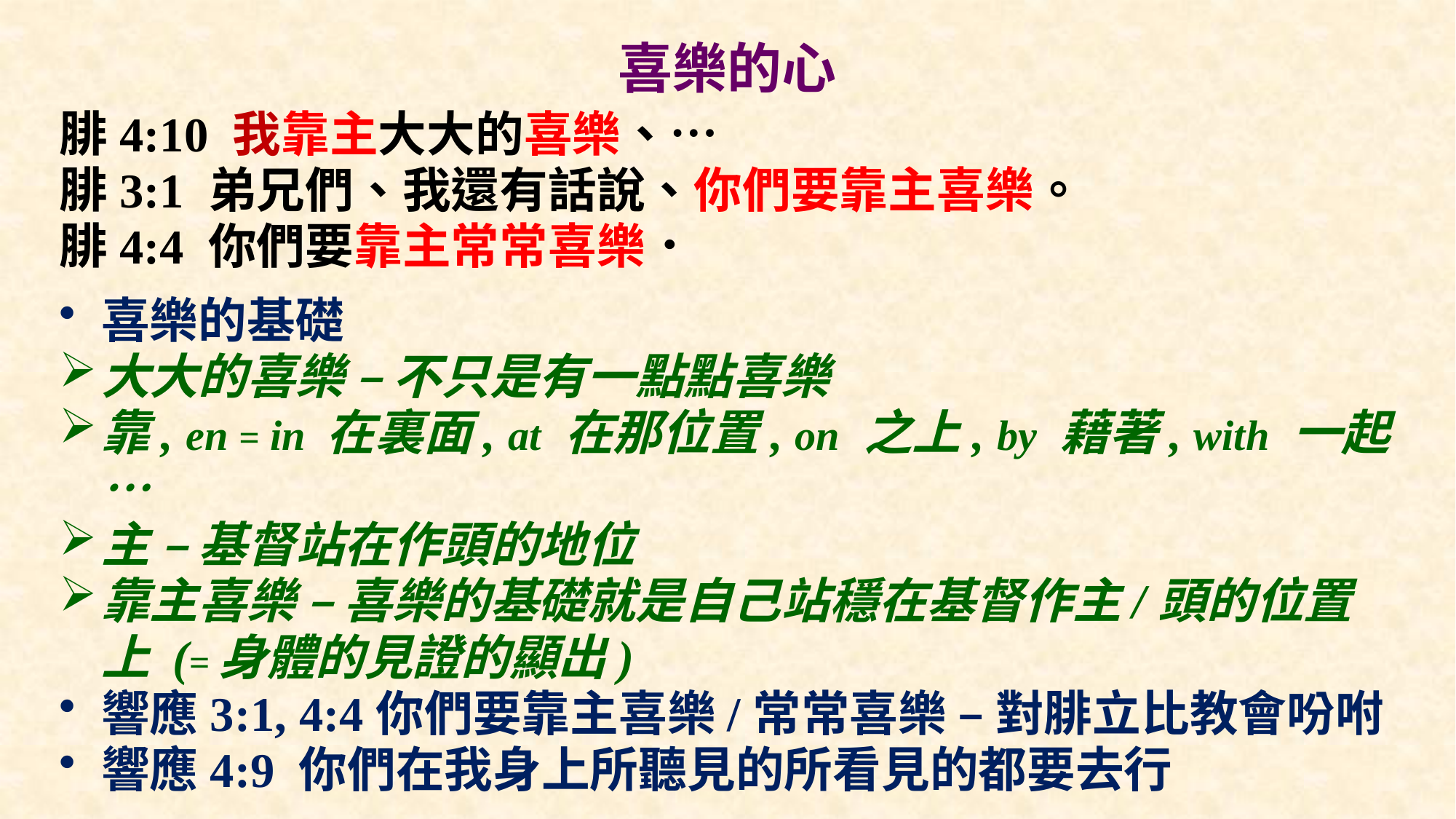

# 喜樂的心
腓4:10 我靠主大大的喜樂、…
腓3:1 弟兄們、我還有話說、你們要靠主喜樂。
腓4:4 你們要靠主常常喜樂．
喜樂的基礎
大大的喜樂 – 不只是有一點點喜樂
靠, en = in 在裏面, at 在那位置, on 之上, by 藉著, with 一起…
主 – 基督站在作頭的地位
靠主喜樂 – 喜樂的基礎就是自己站穩在基督作主/頭的位置上 (=身體的見證的顯出)
響應3:1, 4:4你們要靠主喜樂/常常喜樂 – 對腓立比教會吩咐
響應4:9 你們在我身上所聽見的所看見的都要去行